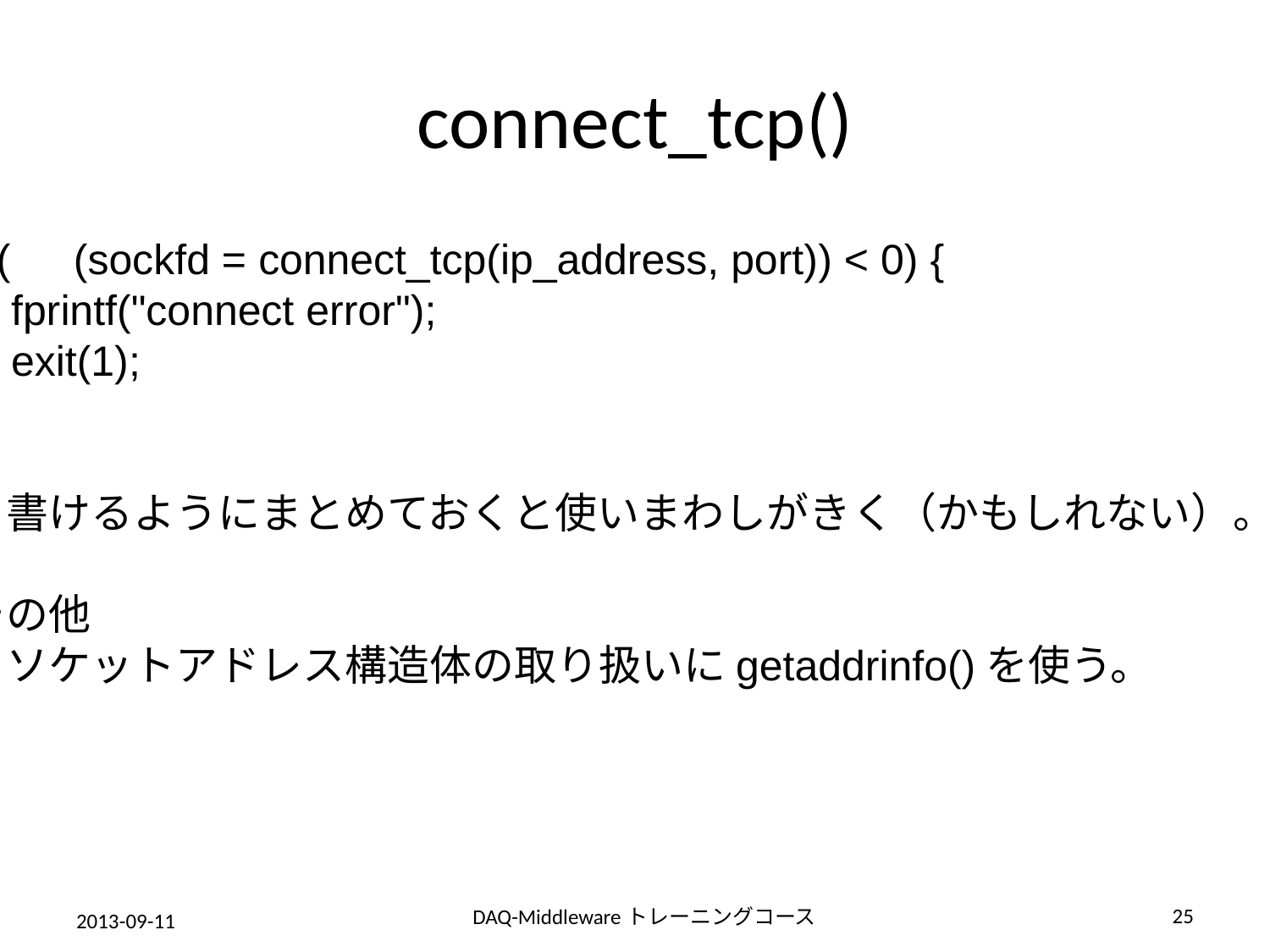

# connect_tcp()
if (　(sockfd = connect_tcp(ip_address, port)) < 0) {
    fprintf("connect error");
    exit(1);
}

と書けるようにまとめておくと使いまわしがきく（かもしれない）。

その他
　ソケットアドレス構造体の取り扱いにgetaddrinfo()を使う。
25
DAQ-Middlewareトレーニングコース
2013-09-11